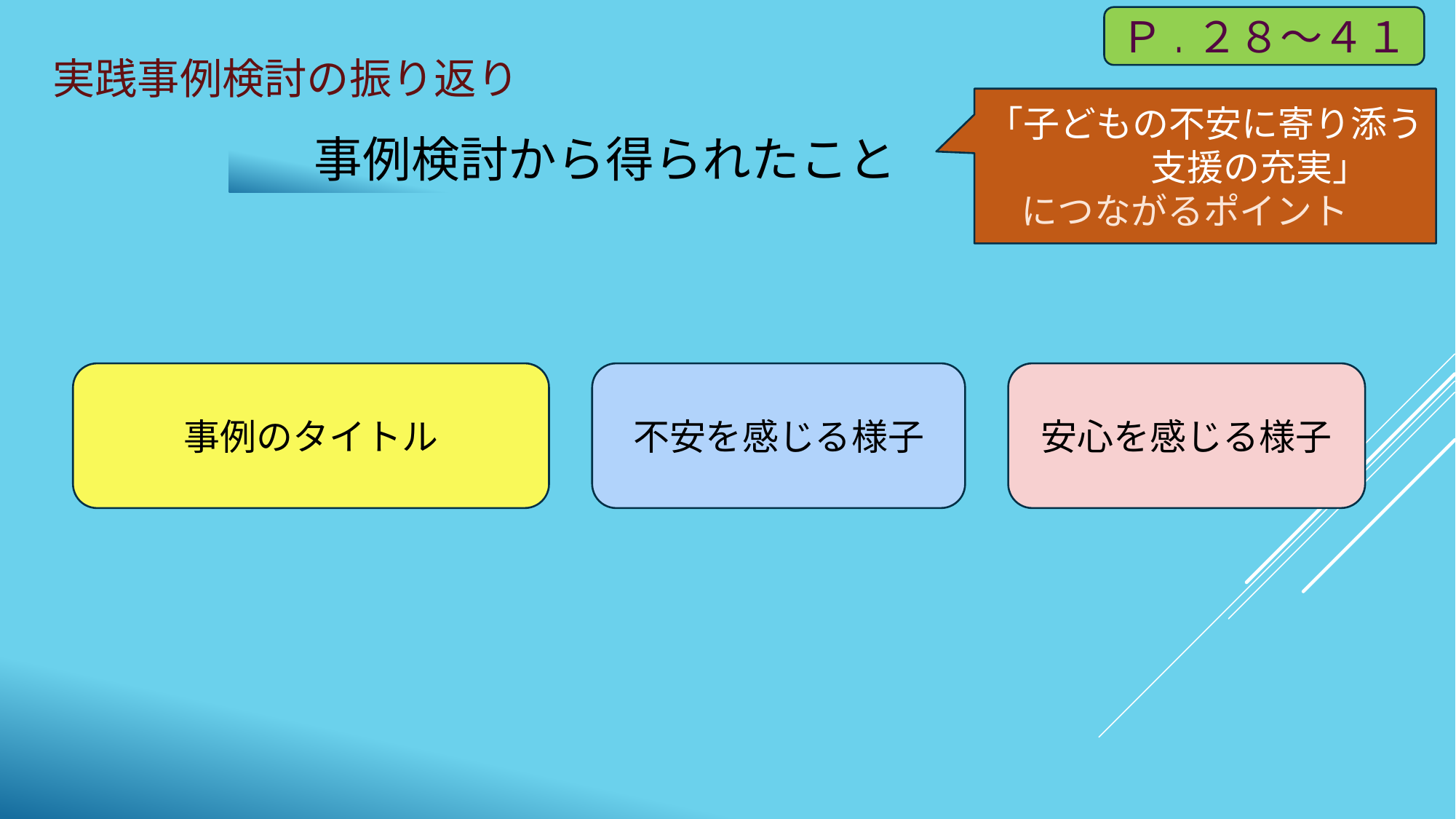

Ｐ.２８～４１
# 実践事例検討の振り返り
「子どもの不安に寄り添う　　　支援の充実」
　につながるポイント
事例検討から得られたこと
事例のタイトル
不安を感じる様子
安心を感じる様子